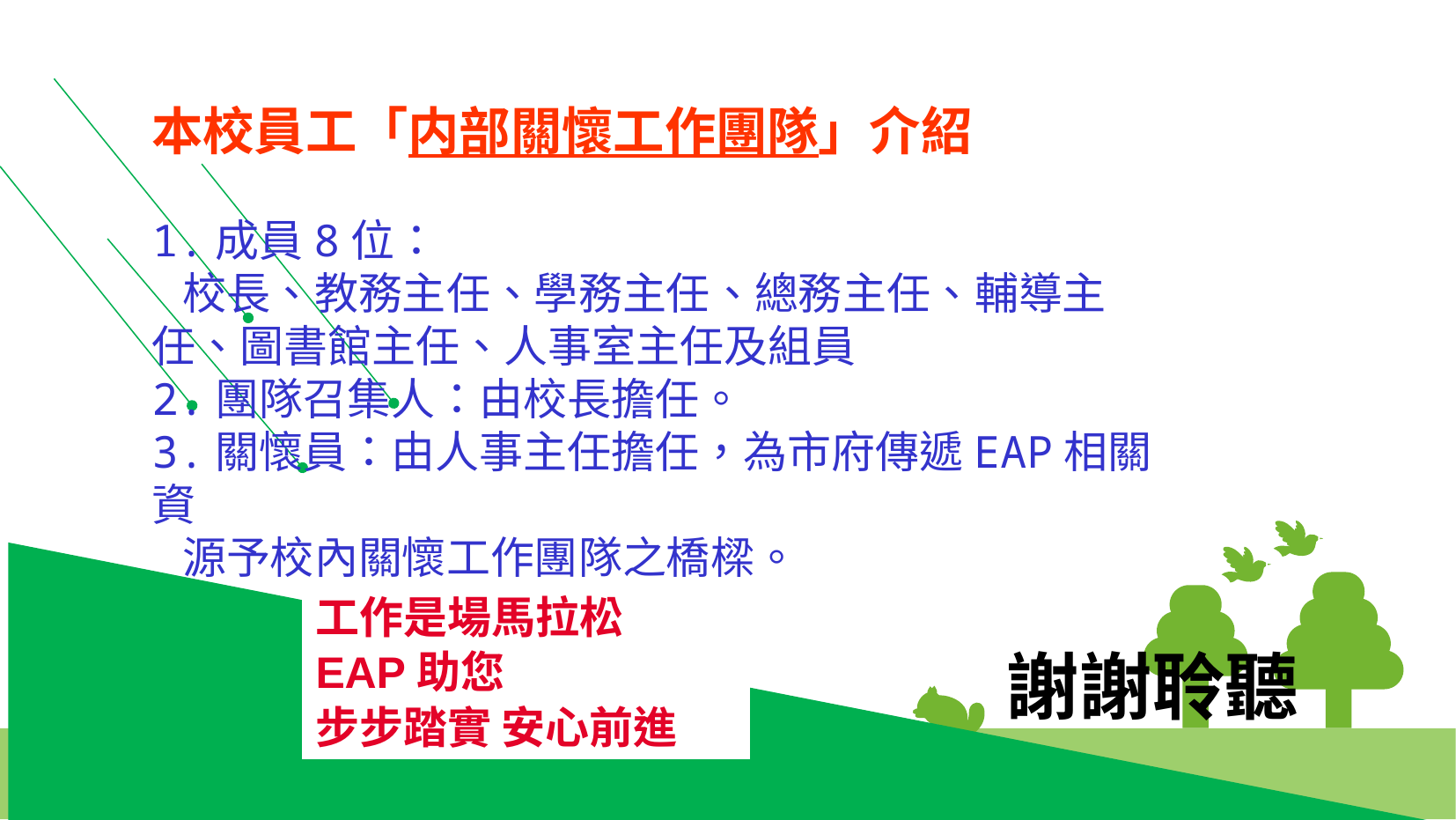

本校員工「内部關懷工作團隊」介紹

1.成員8位：
  校長、教務主任、學務主任、總務主任、輔導主任、圖書館主任、人事室主任及組員
2.團隊召集人：由校長擔任。
3.關懷員：由人事主任擔任，為市府傳遞EAP相關資
  源予校內關懷工作團隊之橋樑。

工作是場馬拉松
EAP助您
步步踏實 安心前進
謝謝聆聽